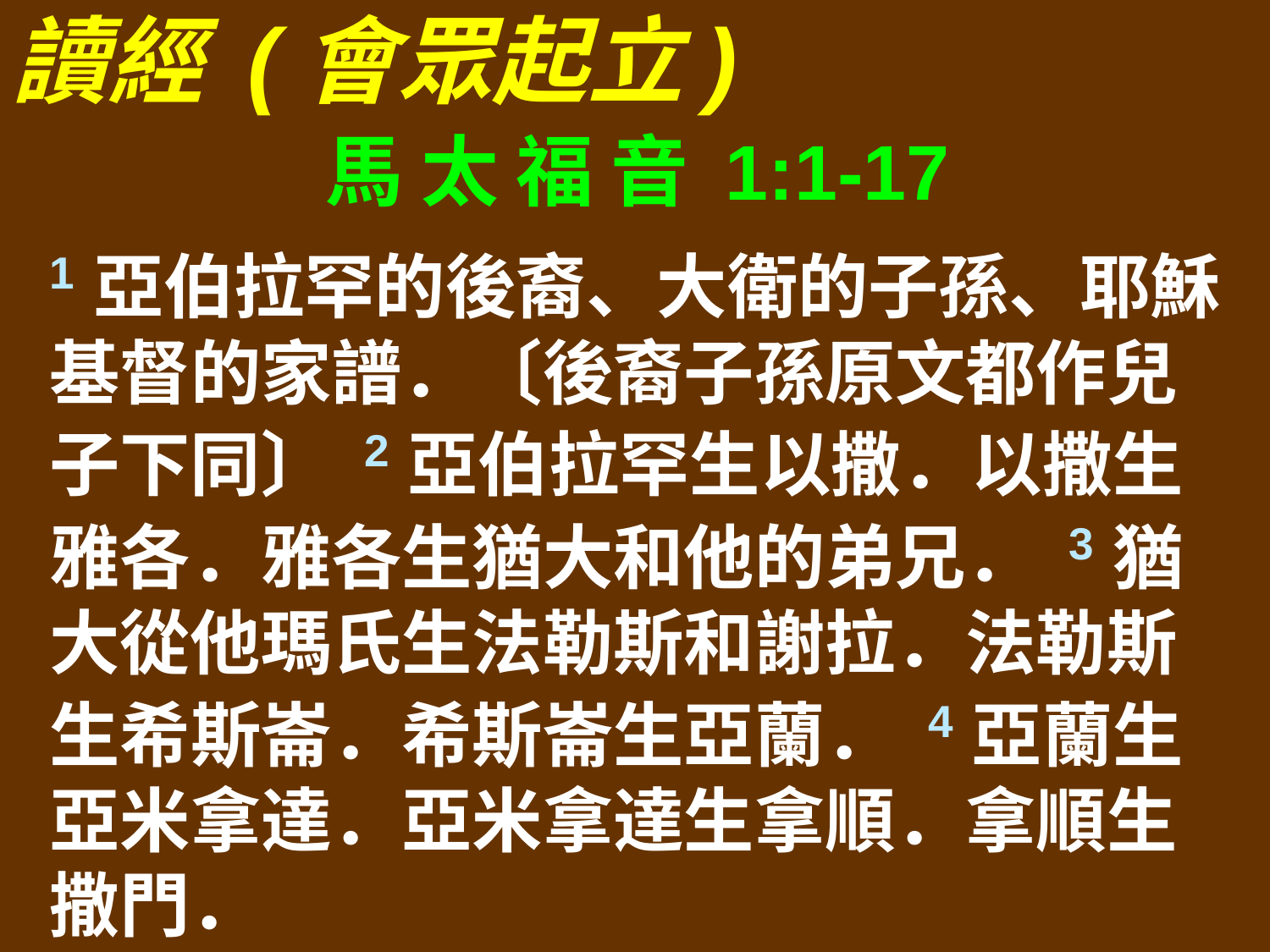

讀經 (會眾起立)
馬 太 福 音 1:1-17
1亞伯拉罕的後裔、大衛的子孫、耶穌基督的家譜．〔後裔子孫原文都作兒子下同〕 2亞伯拉罕生以撒．以撒生雅各．雅各生猶大和他的弟兄． 3猶大從他瑪氏生法勒斯和謝拉．法勒斯生希斯崙．希斯崙生亞蘭． 4亞蘭生亞米拿達．亞米拿達生拿順．拿順生撒門．